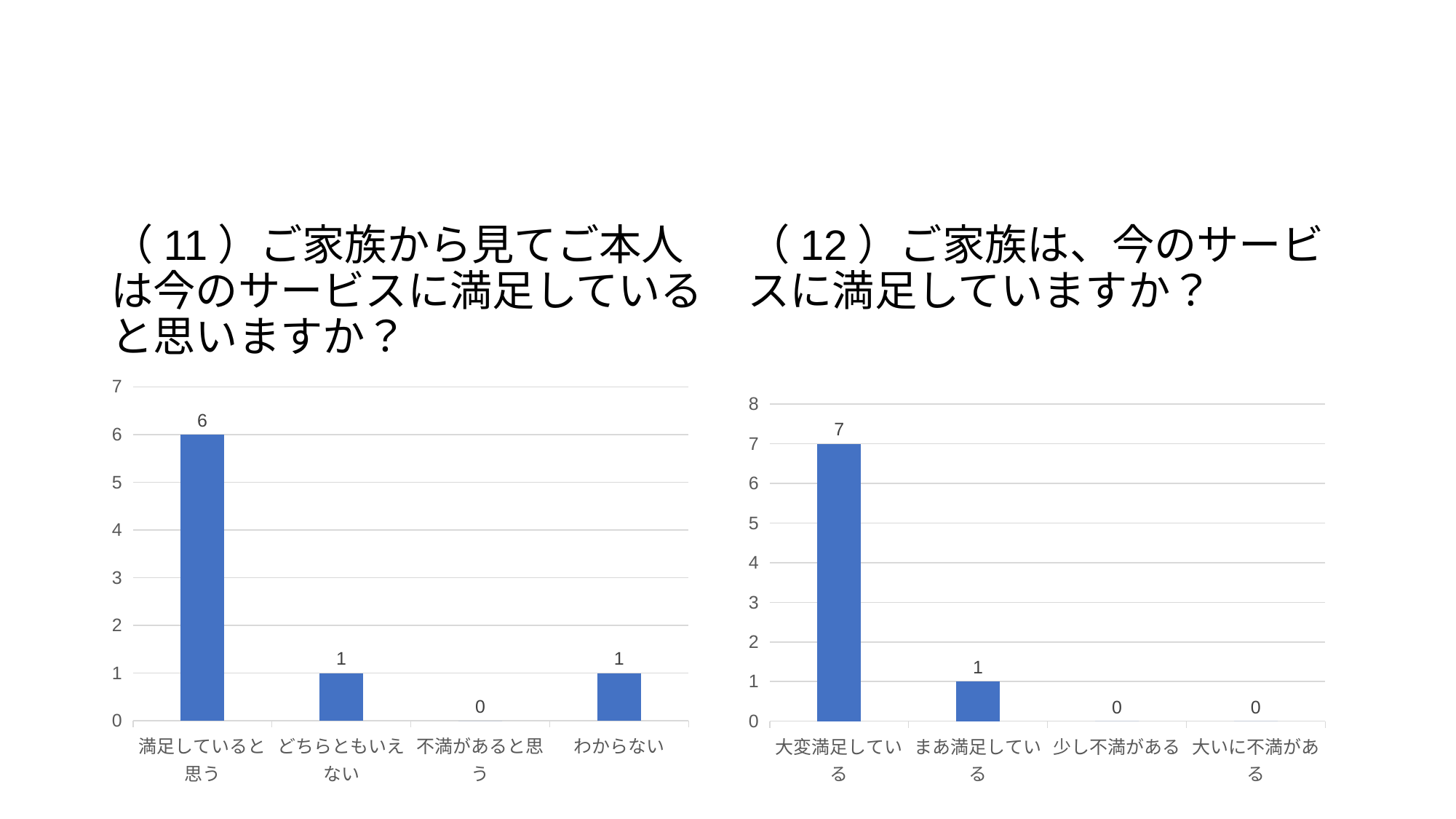

#
（11）ご家族から見てご本人は今のサービスに満足していると思いますか？
（12）ご家族は、今のサービスに満足していますか？

### Chart

| Category | 系列 1 |
|---|---|
| 満足していると思う | 6.0 |
| どちらともいえない | 1.0 |
| 不満があると思う | 0.0 |
| わからない | 1.0 |

### Chart

| Category | 系列 1 |
|---|---|
| 大変満足している | 7.0 |
| まあ満足している | 1.0 |
| 少し不満がある | 0.0 |
| 大いに不満がある | 0.0 |